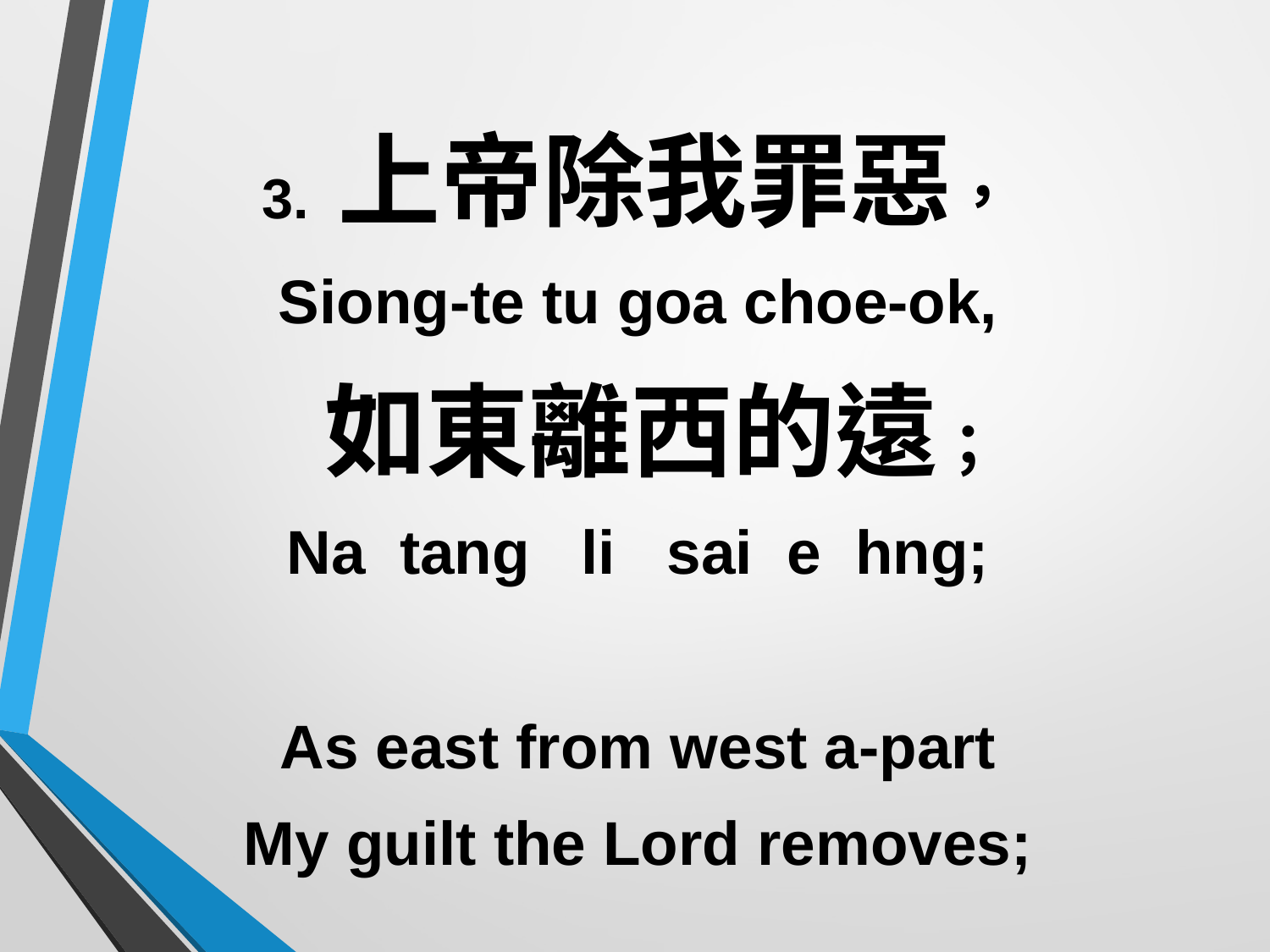

3. 上帝除我罪惡，
Siong-te tu goa choe-ok,
 如東離西的遠；
Na  tang   li   sai  e  hng;

As east from west a-part
My guilt the Lord removes;